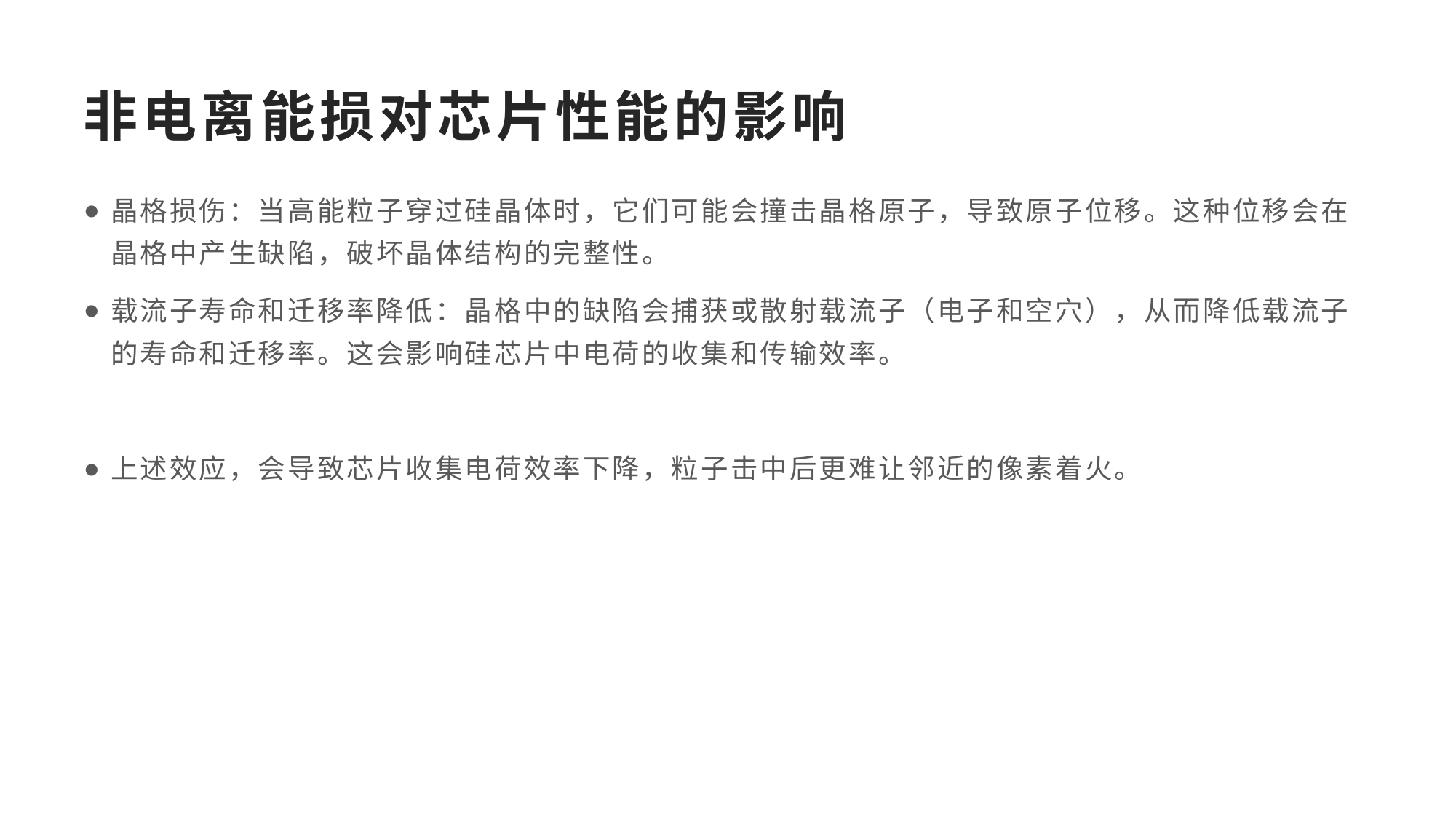

# 非电离能损对芯片性能的影响
晶格损伤：当高能粒子穿过硅晶体时，它们可能会撞击晶格原子，导致原子位移。这种位移会在晶格中产生缺陷，破坏晶体结构的完整性。
载流子寿命和迁移率降低：晶格中的缺陷会捕获或散射载流子（电子和空穴），从而降低载流子的寿命和迁移率。这会影响硅芯片中电荷的收集和传输效率。

上述效应，会导致芯片收集电荷效率下降，粒子击中后更难让邻近的像素着火。